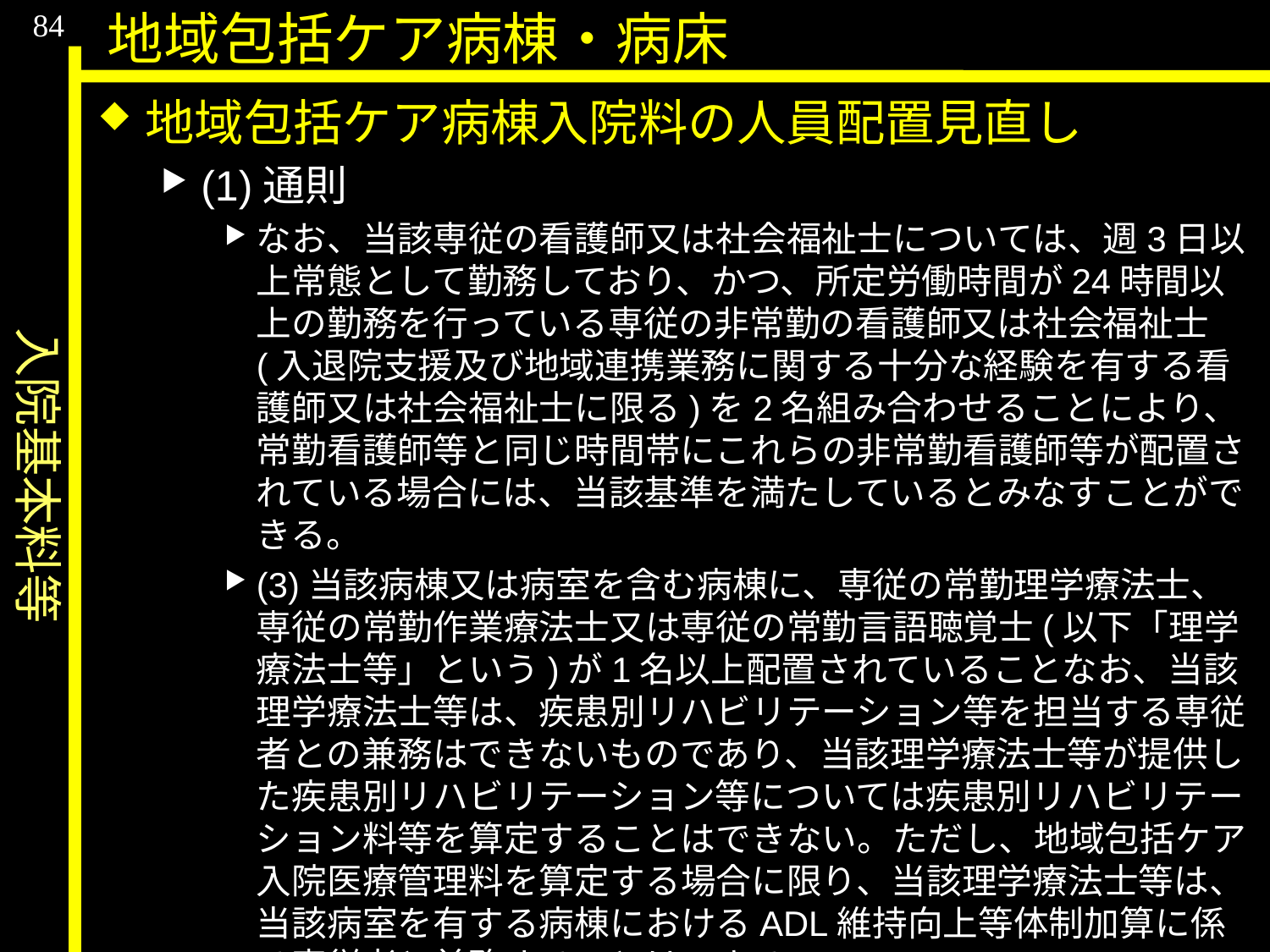

入院基本料等
84
地域包括ケア病棟・病床

地域包括ケア病棟入院料の人員配置見直し
(1)通則
なお、当該専従の看護師又は社会福祉士については、週3日以上常態として勤務しており、かつ、所定労働時間が24時間以上の勤務を行っている専従の非常勤の看護師又は社会福祉士(入退院支援及び地域連携業務に関する十分な経験を有する看護師又は社会福祉士に限る)を2名組み合わせることにより、常勤看護師等と同じ時間帯にこれらの非常勤看護師等が配置されている場合には、当該基準を満たしているとみなすことができる。
(3)当該病棟又は病室を含む病棟に、専従の常勤理学療法士、専従の常勤作業療法士又は専従の常勤言語聴覚士(以下「理学療法士等」という)が1名以上配置されていることなお、当該理学療法士等は、疾患別リハビリテーション等を担当する専従者との兼務はできないものであり、当該理学療法士等が提供した疾患別リハビリテーション等については疾患別リハビリテーション料等を算定することはできない。ただし、地域包括ケア入院医療管理料を算定する場合に限り、当該理学療法士等は、当該病室を有する病棟におけるADL維持向上等体制加算に係る専従者と兼務することはできる。